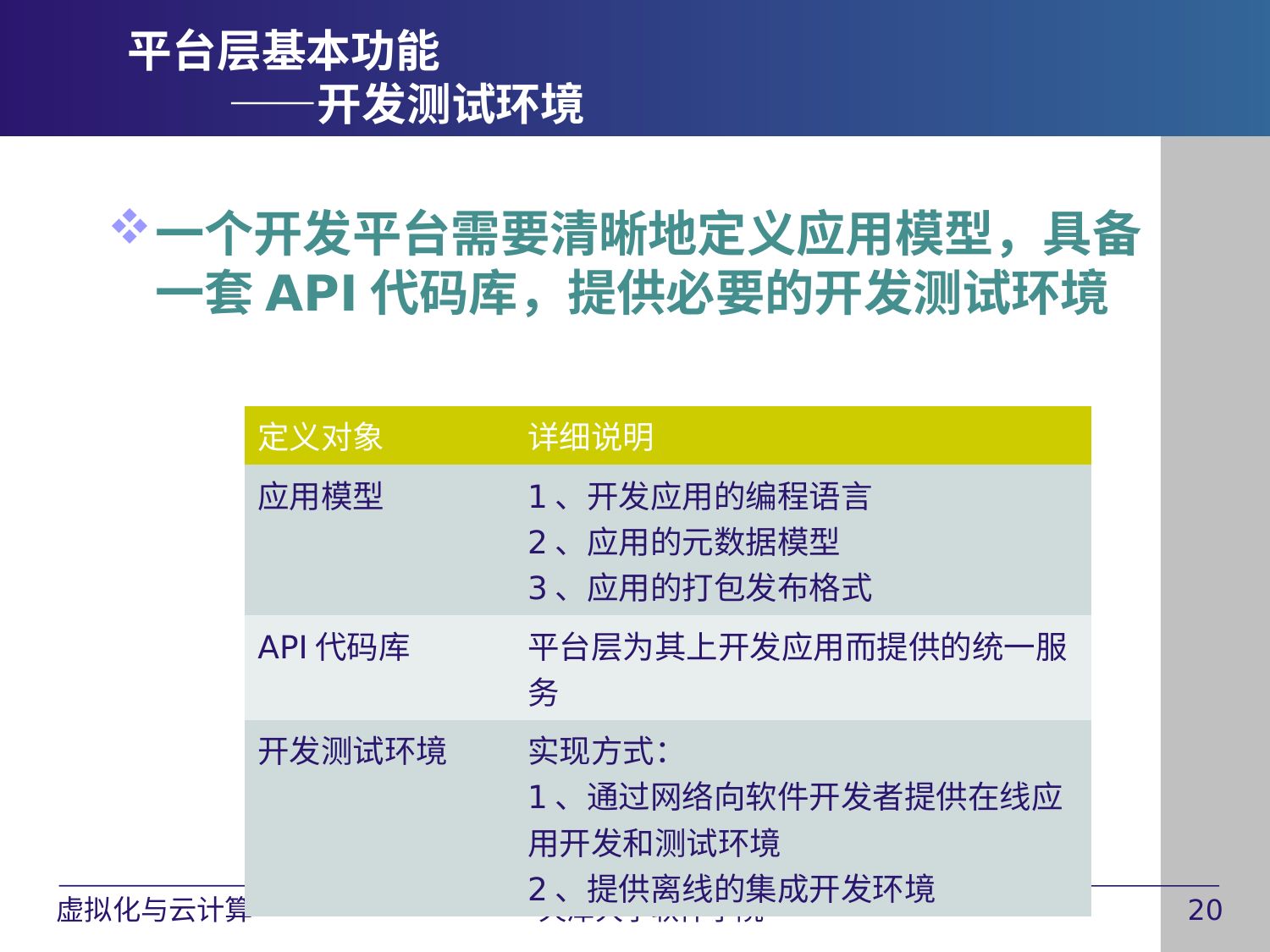

# 平台层基本功能 ——开发测试环境
一个开发平台需要清晰地定义应用模型，具备一套API代码库，提供必要的开发测试环境

| 定义对象 | 详细说明 |
| --- | --- |
| 应用模型 | 1、开发应用的编程语言 2、应用的元数据模型 3、应用的打包发布格式 |
| API代码库 | 平台层为其上开发应用而提供的统一服务 |
| 开发测试环境 | 实现方式： 1、通过网络向软件开发者提供在线应用开发和测试环境 2、提供离线的集成开发环境 |